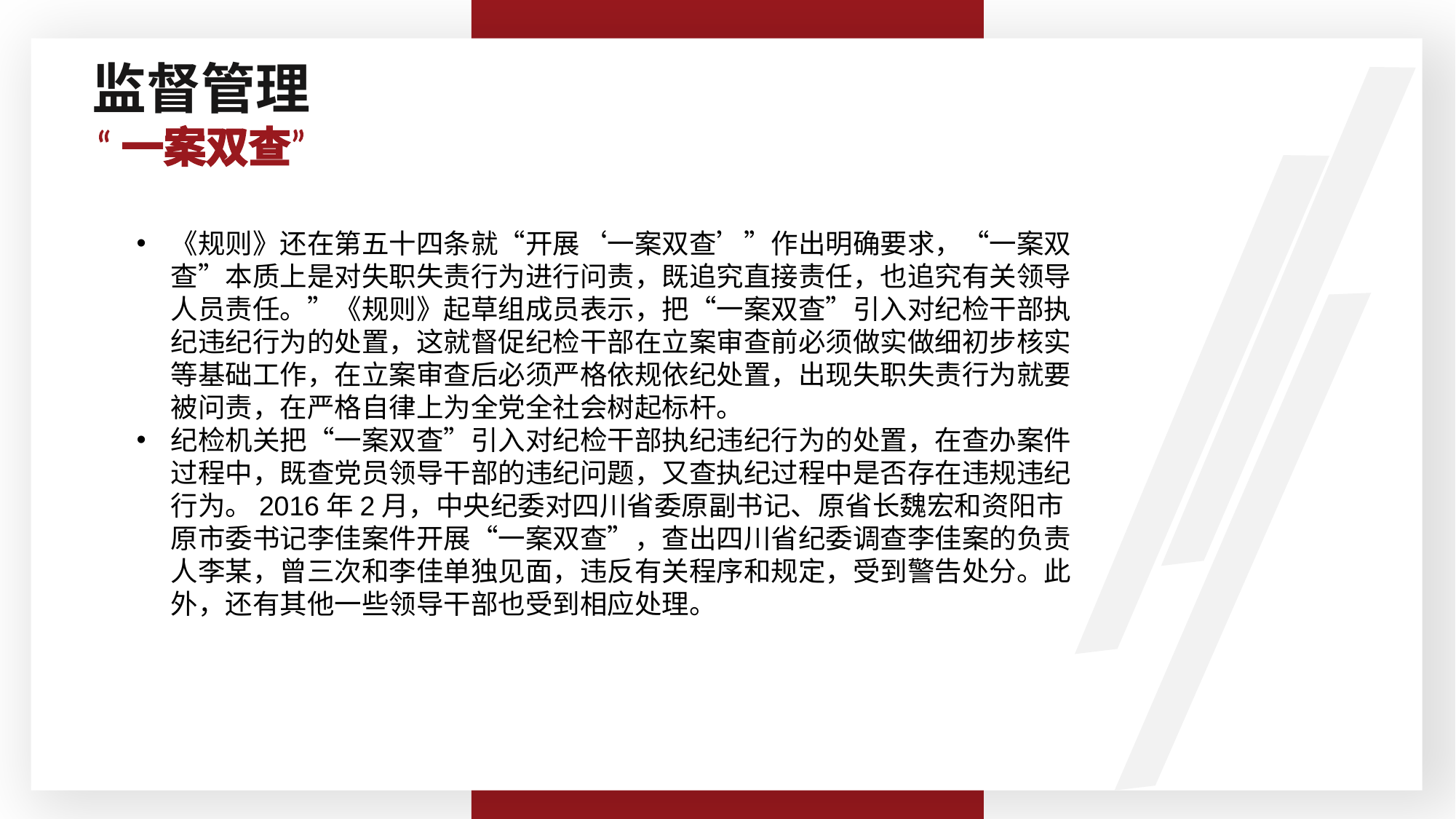

监督管理
“一案双查”

《规则》还在第五十四条就“开展‘一案双查’”作出明确要求，“一案双查”本质上是对失职失责行为进行问责，既追究直接责任，也追究有关领导人员责任。”《规则》起草组成员表示，把“一案双查”引入对纪检干部执纪违纪行为的处置，这就督促纪检干部在立案审查前必须做实做细初步核实等基础工作，在立案审查后必须严格依规依纪处置，出现失职失责行为就要被问责，在严格自律上为全党全社会树起标杆。
纪检机关把“一案双查”引入对纪检干部执纪违纪行为的处置，在查办案件过程中，既查党员领导干部的违纪问题，又查执纪过程中是否存在违规违纪行为。2016年2月，中央纪委对四川省委原副书记、原省长魏宏和资阳市原市委书记李佳案件开展“一案双查”，查出四川省纪委调查李佳案的负责人李某，曾三次和李佳单独见面，违反有关程序和规定，受到警告处分。此外，还有其他一些领导干部也受到相应处理。